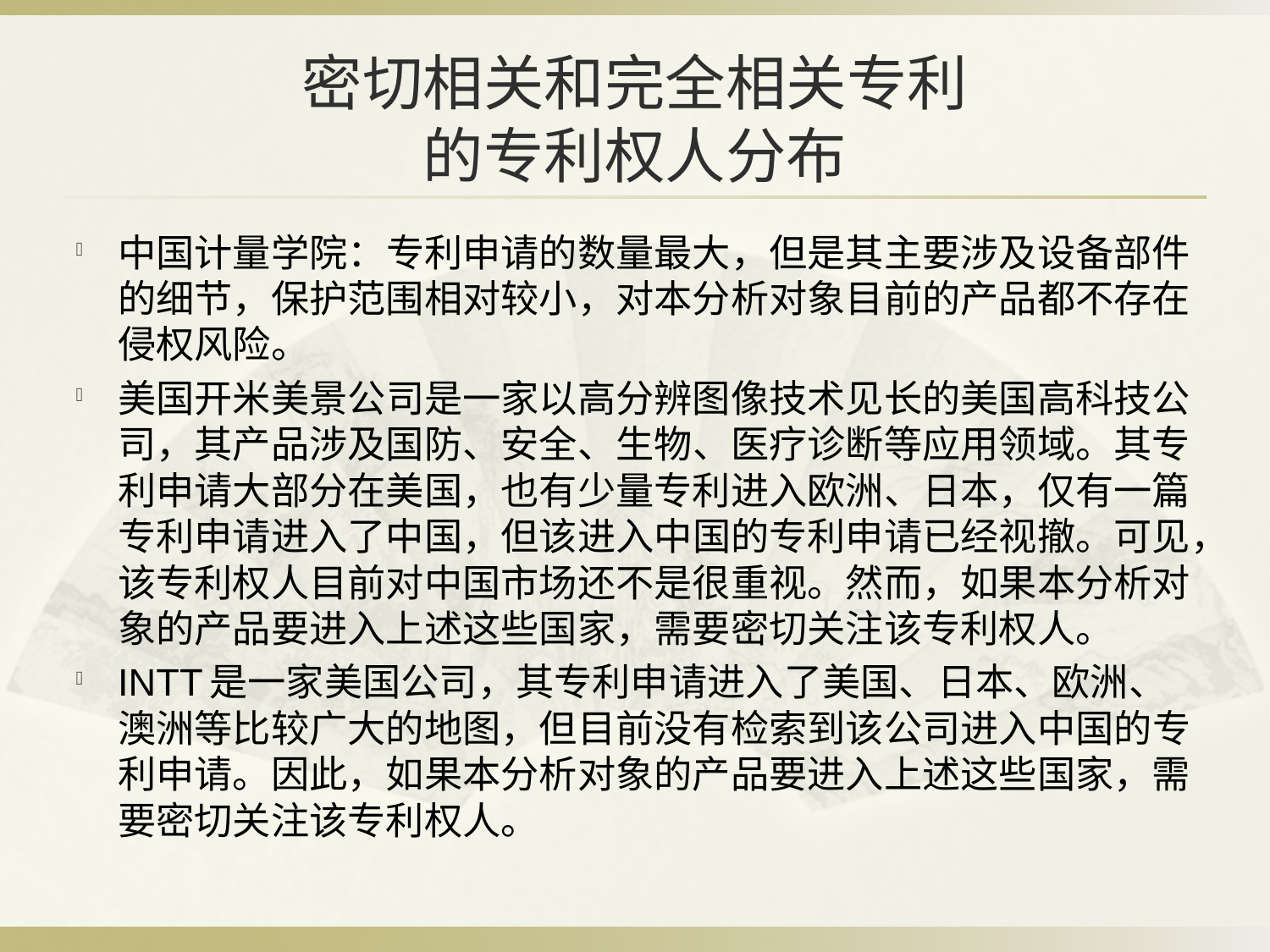

# 密切相关和完全相关专利 的专利权人分布
中国计量学院：专利申请的数量最大，但是其主要涉及设备部件的细节，保护范围相对较小，对本分析对象目前的产品都不存在侵权风险。
美国开米美景公司是一家以高分辨图像技术见长的美国高科技公司，其产品涉及国防、安全、生物、医疗诊断等应用领域。其专利申请大部分在美国，也有少量专利进入欧洲、日本，仅有一篇专利申请进入了中国，但该进入中国的专利申请已经视撤。可见，该专利权人目前对中国市场还不是很重视。然而，如果本分析对象的产品要进入上述这些国家，需要密切关注该专利权人。
INTT是一家美国公司，其专利申请进入了美国、日本、欧洲、澳洲等比较广大的地图，但目前没有检索到该公司进入中国的专利申请。因此，如果本分析对象的产品要进入上述这些国家，需要密切关注该专利权人。